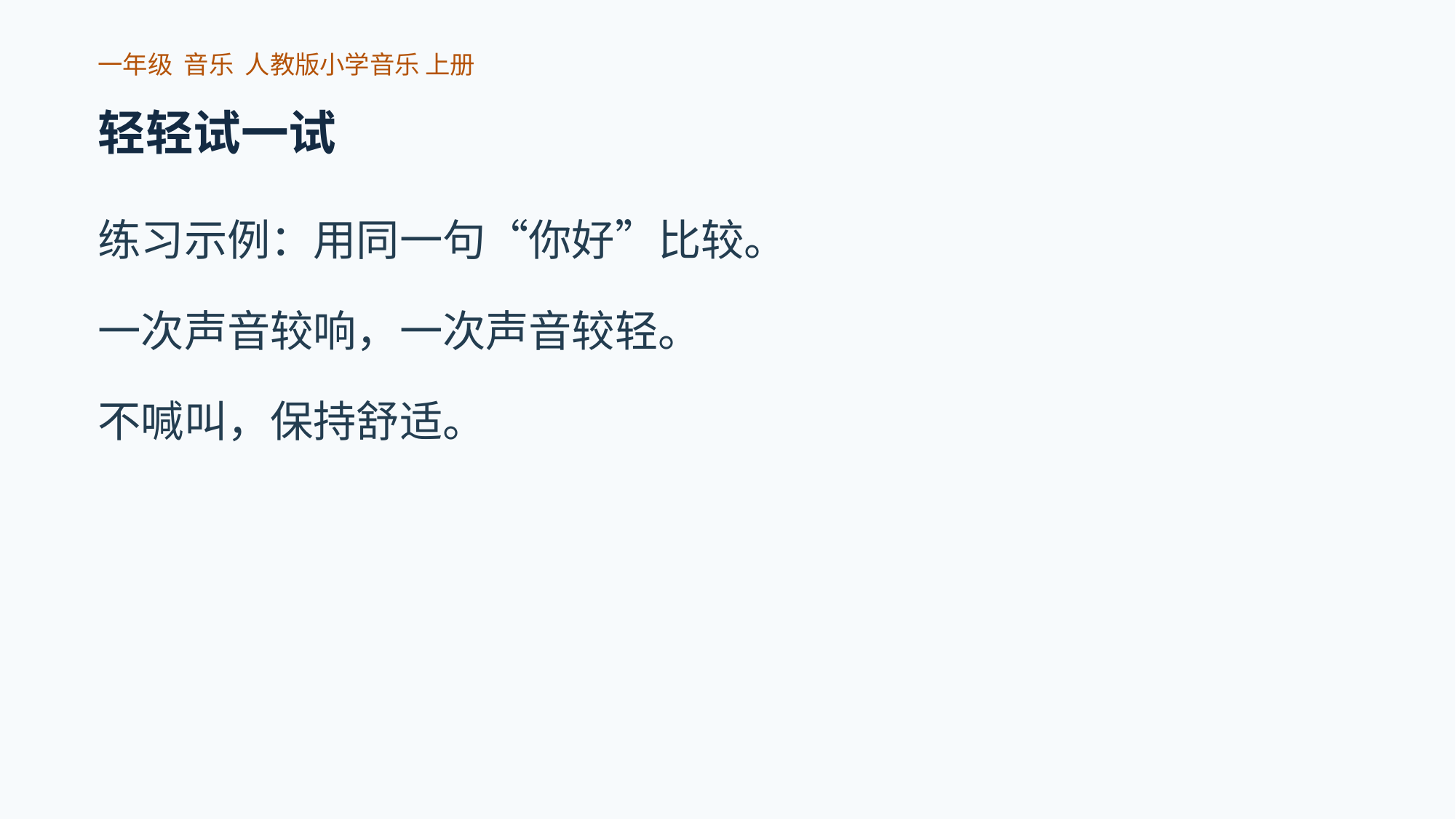

一年级  音乐  人教版小学音乐 上册
轻轻试一试
练习示例：用同一句“你好”比较。
一次声音较响，一次声音较轻。
不喊叫，保持舒适。